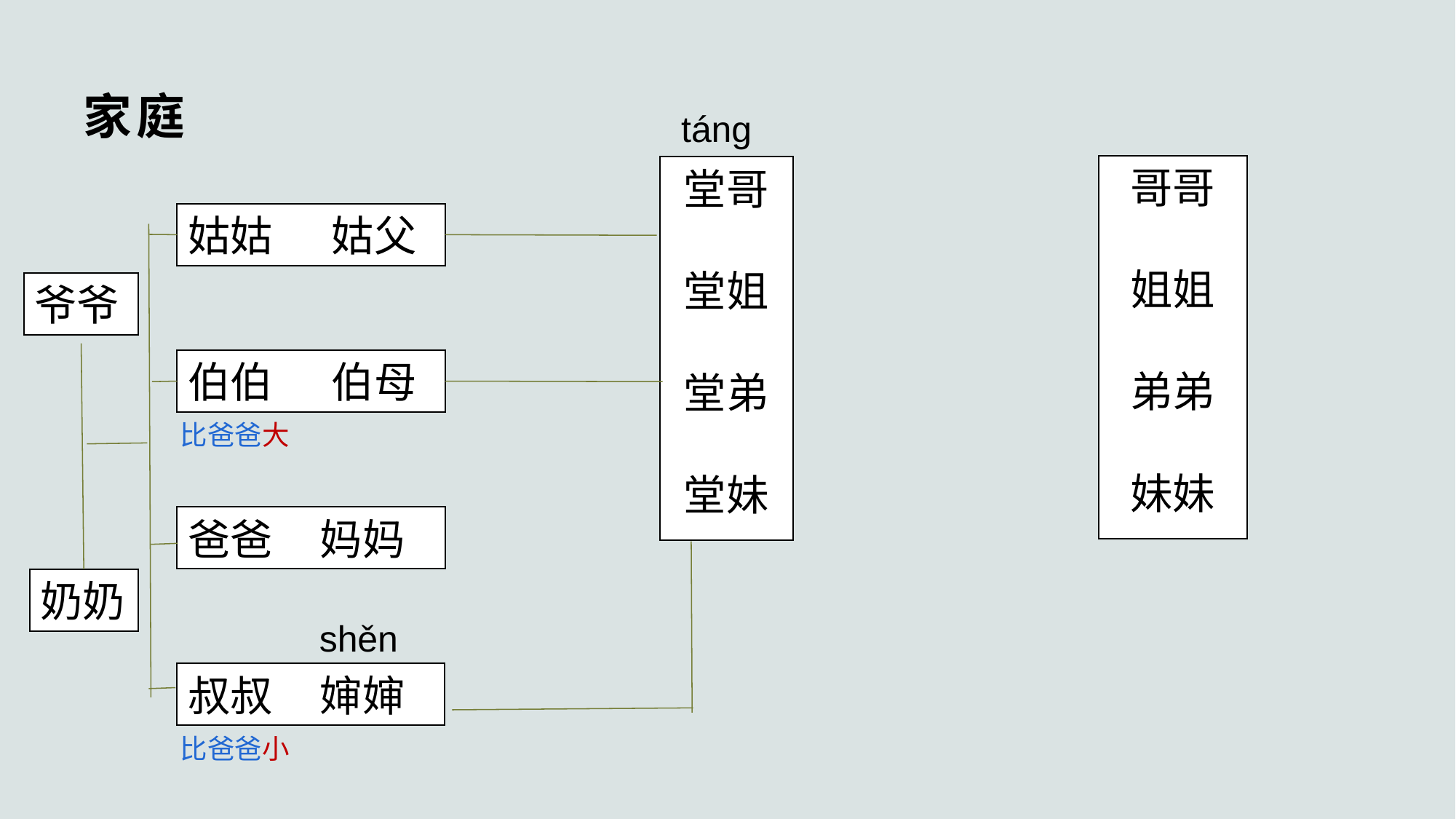

# 家庭
táng
哥哥

姐姐

弟弟

妹妹

堂哥

堂姐

堂弟

堂妹

姑姑     姑父
爷爷
伯伯     伯母
比爸爸大
爸爸    妈妈
奶奶
shěn
叔叔    婶婶
比爸爸小